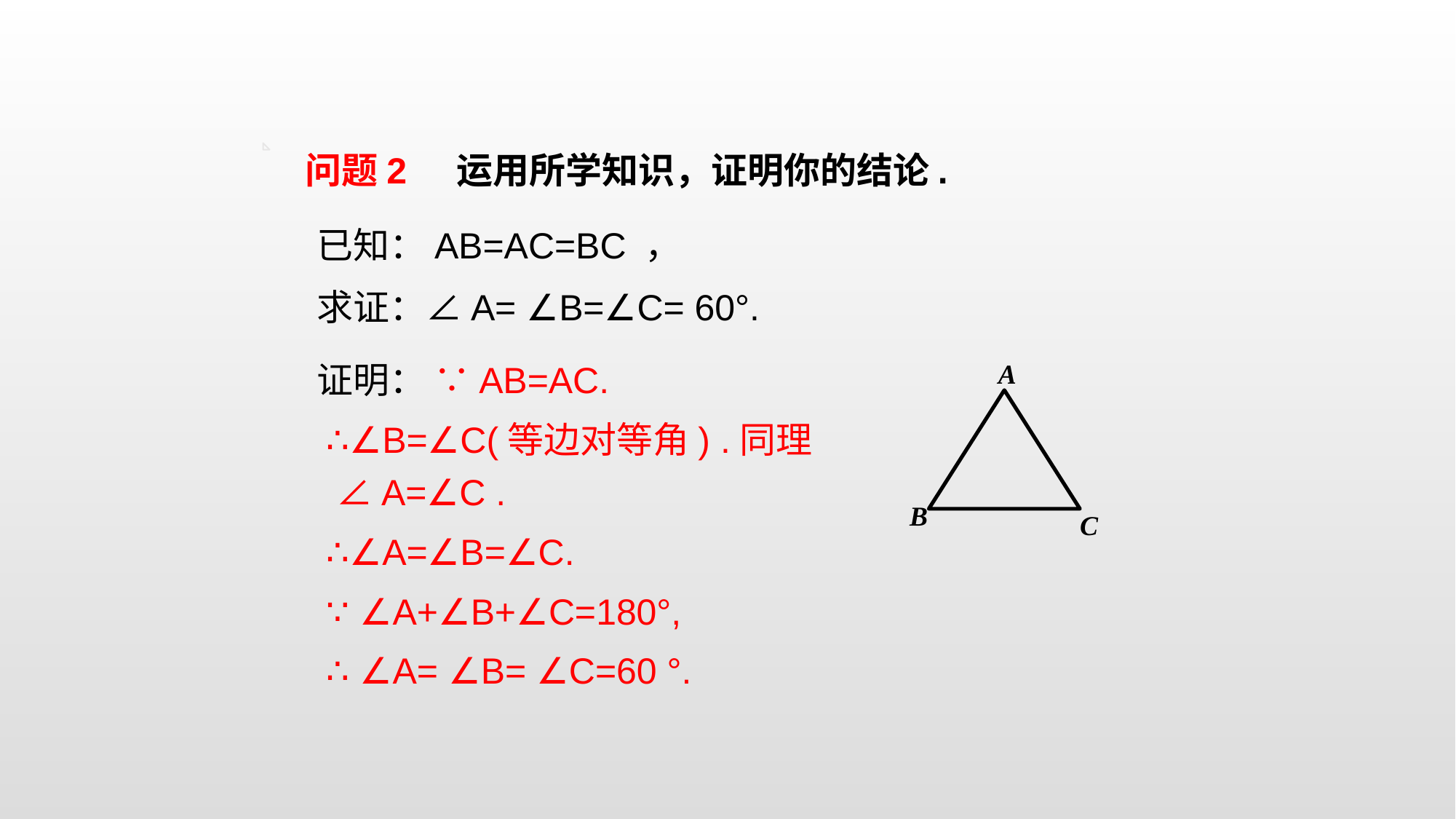

问题2    运用所学知识，证明你的结论.

已知：AB=AC=BC ，
求证：∠A= ∠B=∠C= 60°.
证明： ∵AB=AC.
 ∴∠B=∠C(等边对等角) .同理 ∠A=∠C .
 ∴∠A=∠B=∠C.
 ∵ ∠A+∠B+∠C=180°,
 ∴ ∠A= ∠B= ∠C=60 °.
A

B
C